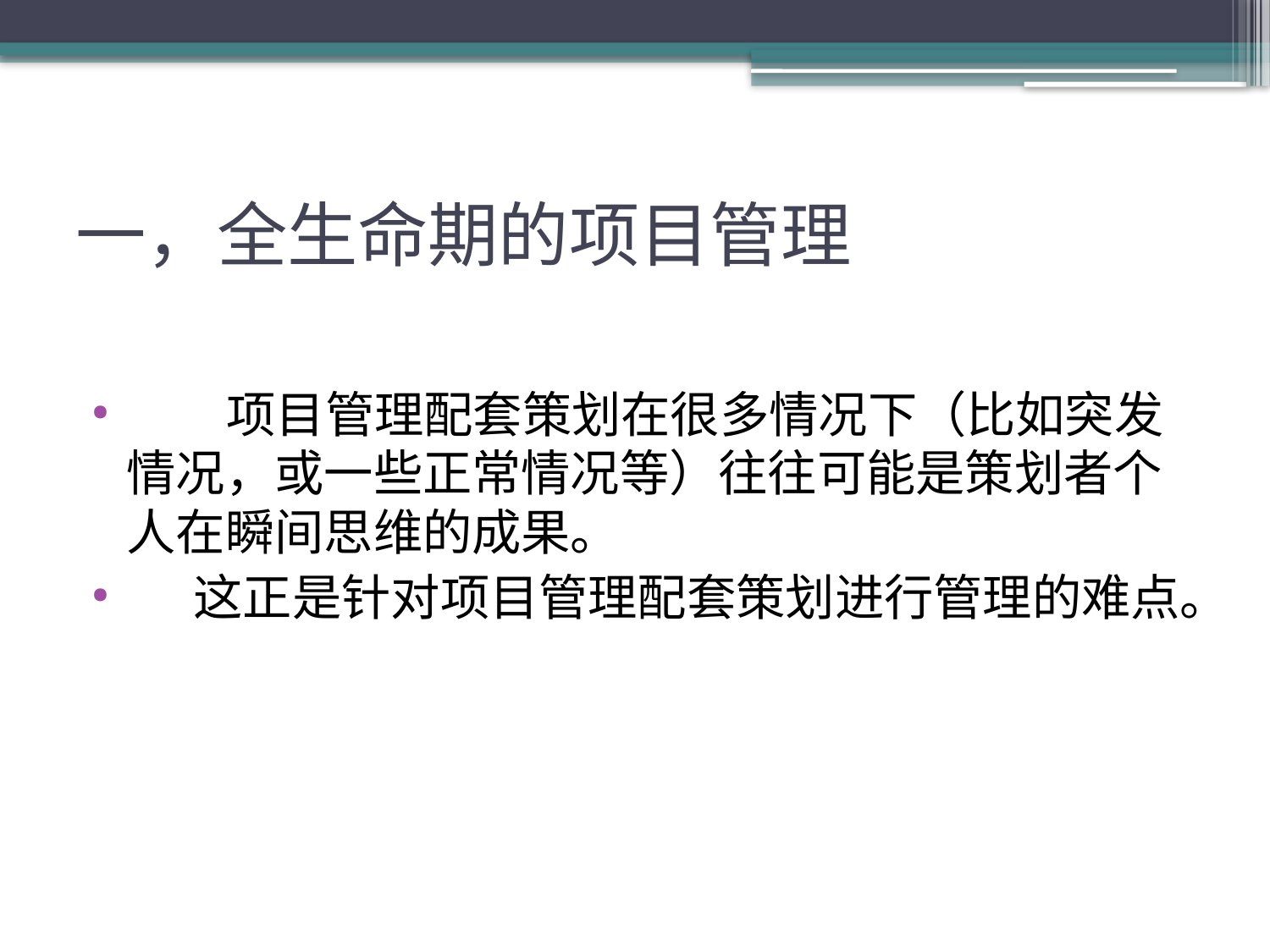

# 一，全生命期的项目管理

        项目管理配套策划在很多情况下（比如突发情况，或一些正常情况等）往往可能是策划者个人在瞬间思维的成果。
     这正是针对项目管理配套策划进行管理的难点。